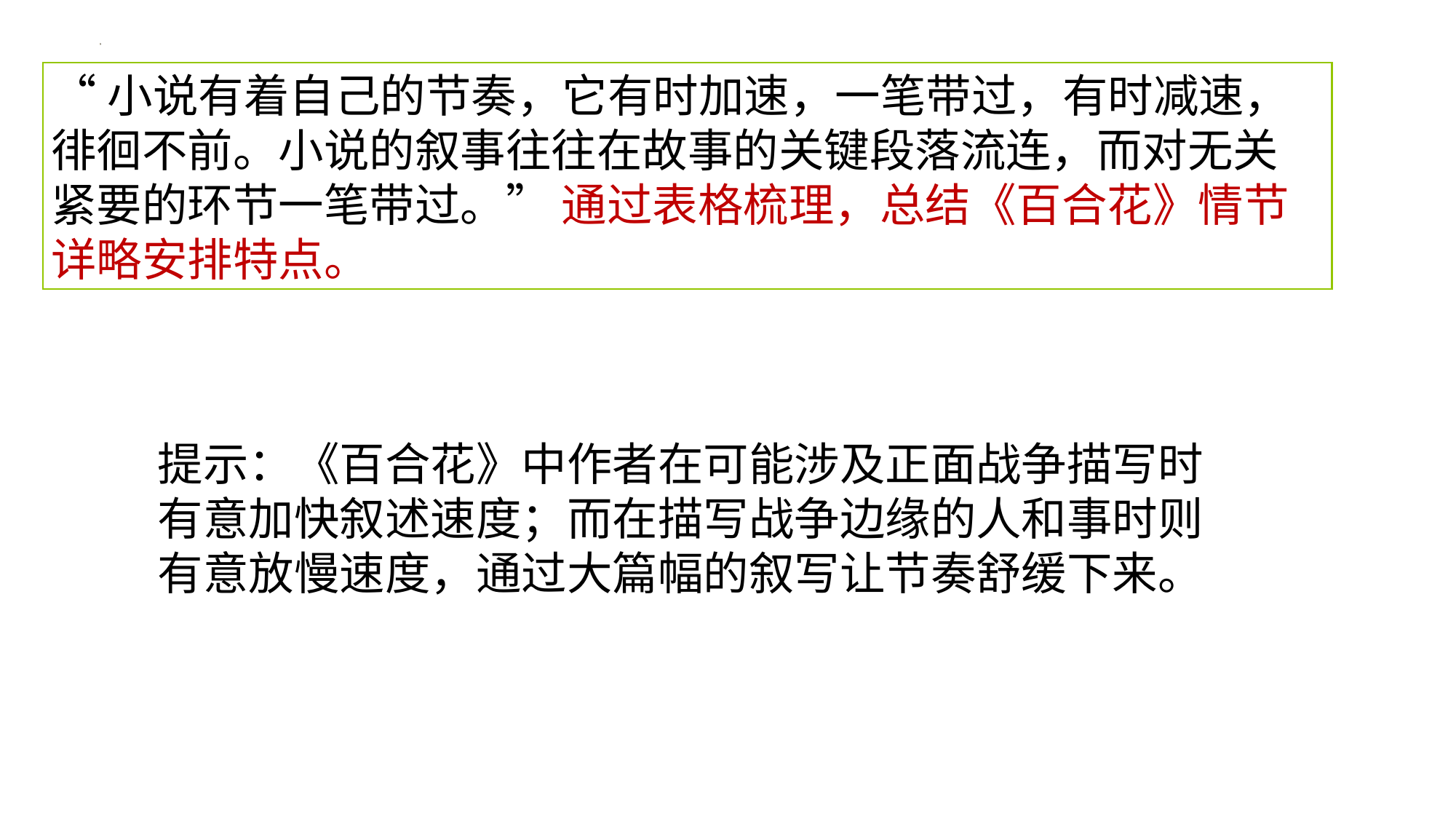

“小说有着自己的节奏，它有时加速，一笔带过，有时减速，徘徊不前。小说的叙事往往在故事的关键段落流连，而对无关紧要的环节一笔带过。” 通过表格梳理，总结《百合花》情节详略安排特点。
提示：《百合花》中作者在可能涉及正面战争描写时有意加快叙述速度；而在描写战争边缘的人和事时则有意放慢速度，通过大篇幅的叙写让节奏舒缓下来。